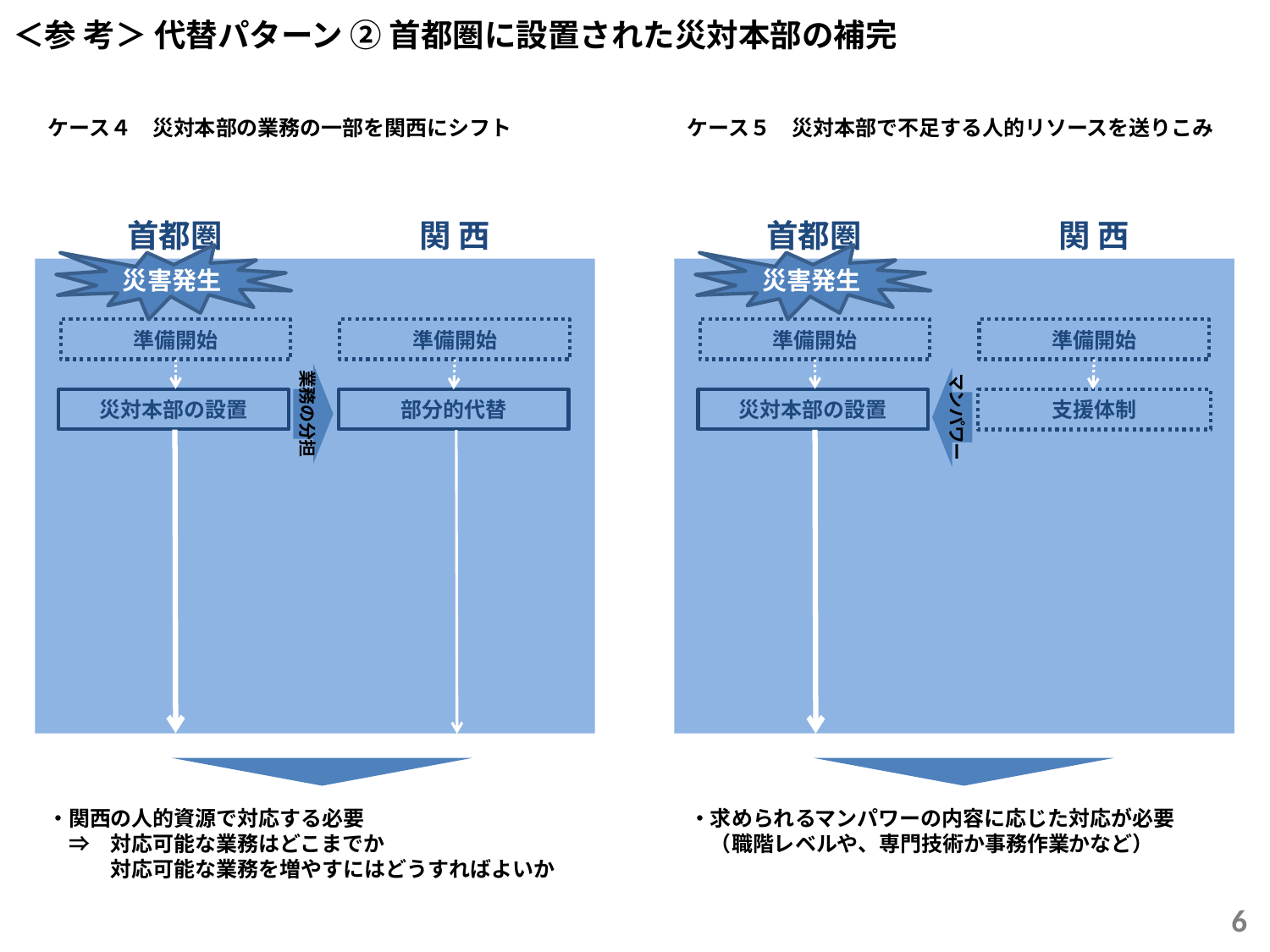

＜参 考＞ 代替パターン ② 首都圏に設置された災対本部の補完
ケース４　災対本部の業務の一部を関西にシフト
ケース５　災対本部で不足する人的リソースを送りこみ
首都圏
関 西
首都圏
関 西
災害発生
災害発生

準備開始
準備開始
準備開始
準備開始
業務の分担
マンパワー
災対本部の設置
部分的代替
災対本部の設置
支援体制

・関西の人的資源で対応する必要
　⇒　対応可能な業務はどこまでか
　　　対応可能な業務を増やすにはどうすればよいか
・求められるマンパワーの内容に応じた対応が必要
　（職階レベルや、専門技術か事務作業かなど）
6